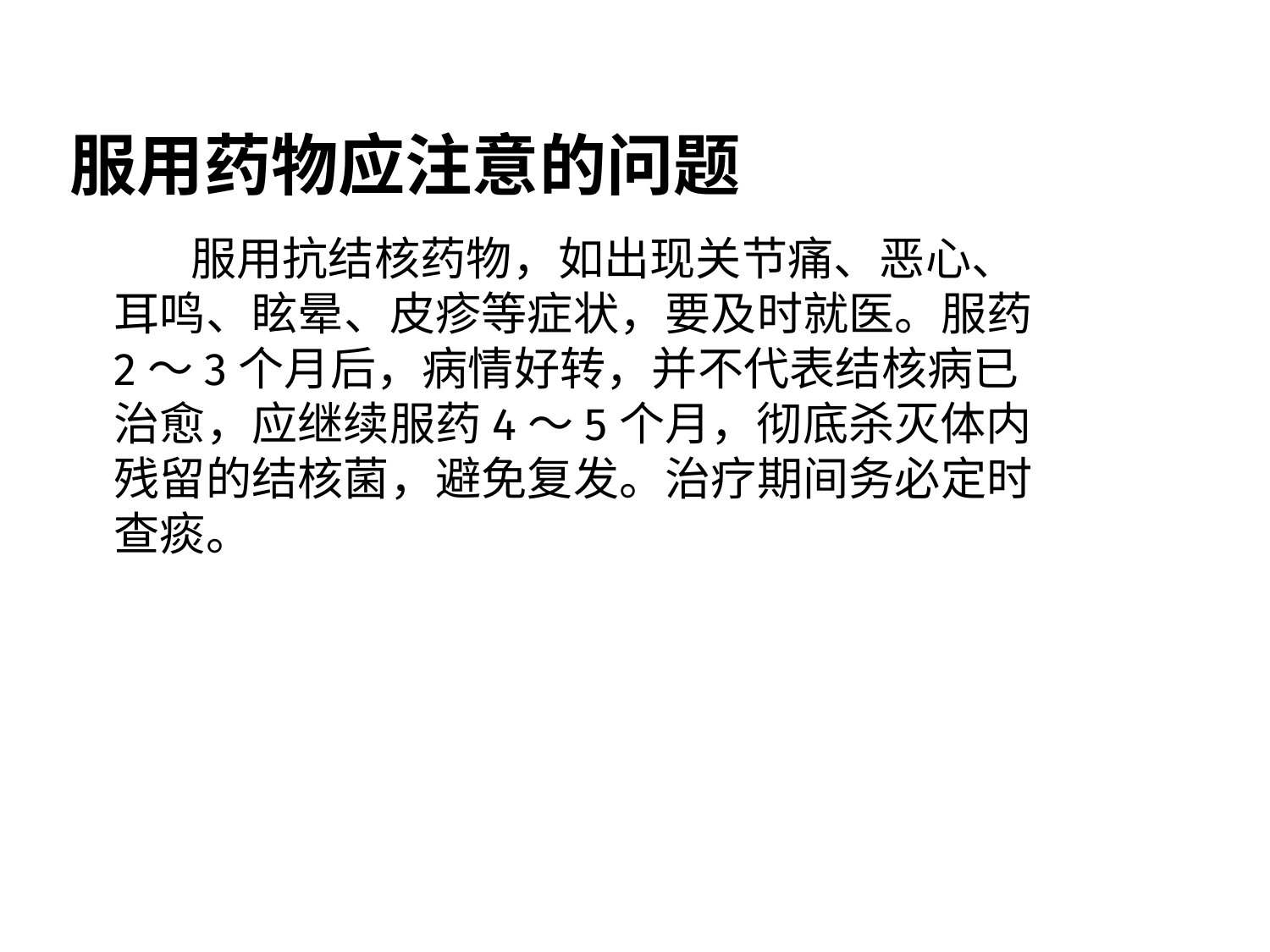

# 服用药物应注意的问题
          服用抗结核药物，如出现关节痛、恶心、耳鸣、眩晕、皮疹等症状，要及时就医。服药2～3个月后，病情好转，并不代表结核病已治愈，应继续服药4～5个月，彻底杀灭体内残留的结核菌，避免复发。治疗期间务必定时查痰。